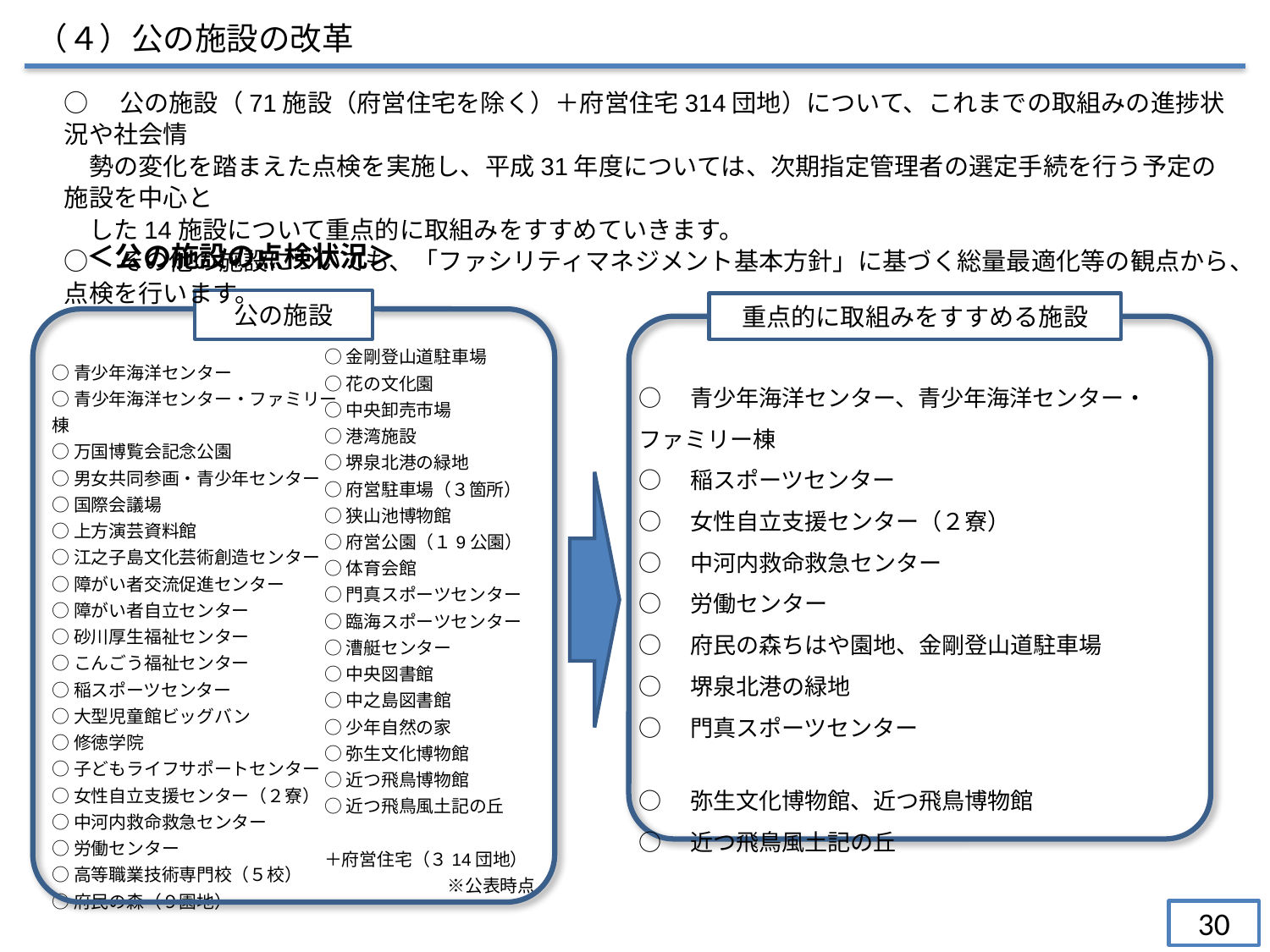

（４）公の施設の改革
○　公の施設（71施設（府営住宅を除く）＋府営住宅314団地）について、これまでの取組みの進捗状況や社会情
　勢の変化を踏まえた点検を実施し、平成31年度については、次期指定管理者の選定手続を行う予定の施設を中心と
　した14施設について重点的に取組みをすすめていきます。
○　その他の施設についても、「ファシリティマネジメント基本方針」に基づく総量最適化等の観点から、点検を行います。
　　＜公の施設の点検状況＞
公の施設
重点的に取組みをすすめる施設

○金剛登山道駐車場
○花の文化園
○中央卸売市場
○港湾施設
○堺泉北港の緑地
○府営駐車場（３箇所）
○狭山池博物館
○府営公園（１9公園）
○体育会館
○門真スポーツセンター
○臨海スポーツセンター
○漕艇センター
○中央図書館
○中之島図書館
○少年自然の家
○弥生文化博物館
○近つ飛鳥博物館
○近つ飛鳥風土記の丘

＋府営住宅（３14団地）
　　　　　　　※公表時点

○青少年海洋センター
○青少年海洋センター・ファミリー棟
○万国博覧会記念公園
○男女共同参画・青少年センター
○国際会議場
○上方演芸資料館
○江之子島文化芸術創造センター
○障がい者交流促進センター
○障がい者自立センター
○砂川厚生福祉センター
○こんごう福祉センター
○稲スポーツセンター
○大型児童館ビッグバン
○修徳学院
○子どもライフサポートセンター
○女性自立支援センター（２寮）
○中河内救命救急センター
○労働センター
○高等職業技術専門校（５校）
○府民の森（９園地）

○　青少年海洋センター、青少年海洋センター・ファミリー棟
○　稲スポーツセンター
○　女性自立支援センター（２寮）
○　中河内救命救急センター
○　労働センター
○　府民の森ちはや園地、金剛登山道駐車場
○　堺泉北港の緑地
○　門真スポーツセンター
○　弥生文化博物館、近つ飛鳥博物館
○　近つ飛鳥風土記の丘

30